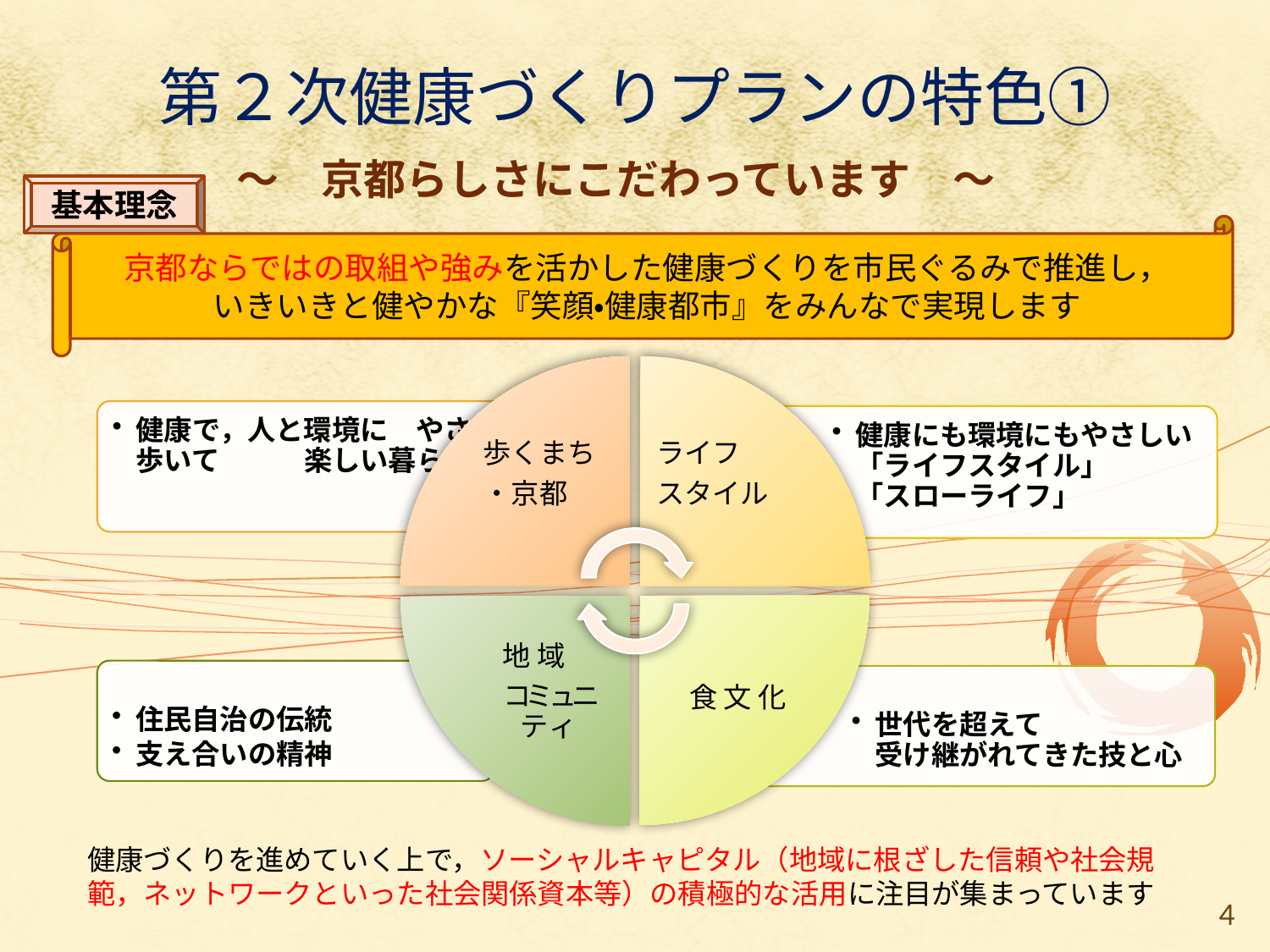

# 第２次健康づくりプランの特色①
～　京都らしさにこだわっています　～
基本理念
京都ならではの取組や強みを活かした健康づくりを市民ぐるみで推進し，
いきいきと健やかな『笑顔・健康都市』をみんなで実現します
世代を超えて　　　　　受け継がれてきた技と心
住民自治の伝統
支え合いの精神
健康にも環境にもやさしい「ライフスタイル」　　「スローライフ」
健康で，人と環境に　やさしい歩いて　　　楽しい暮らし
歩くまち
・京都
ライフ
スタイル

食 文 化
  地 域
コミュニティ
健康づくりを進めていく上で，ソーシャルキャピタル（地域に根ざした信頼や社会規範，ネットワークといった社会関係資本等）の積極的な活用に注目が集まっています
4